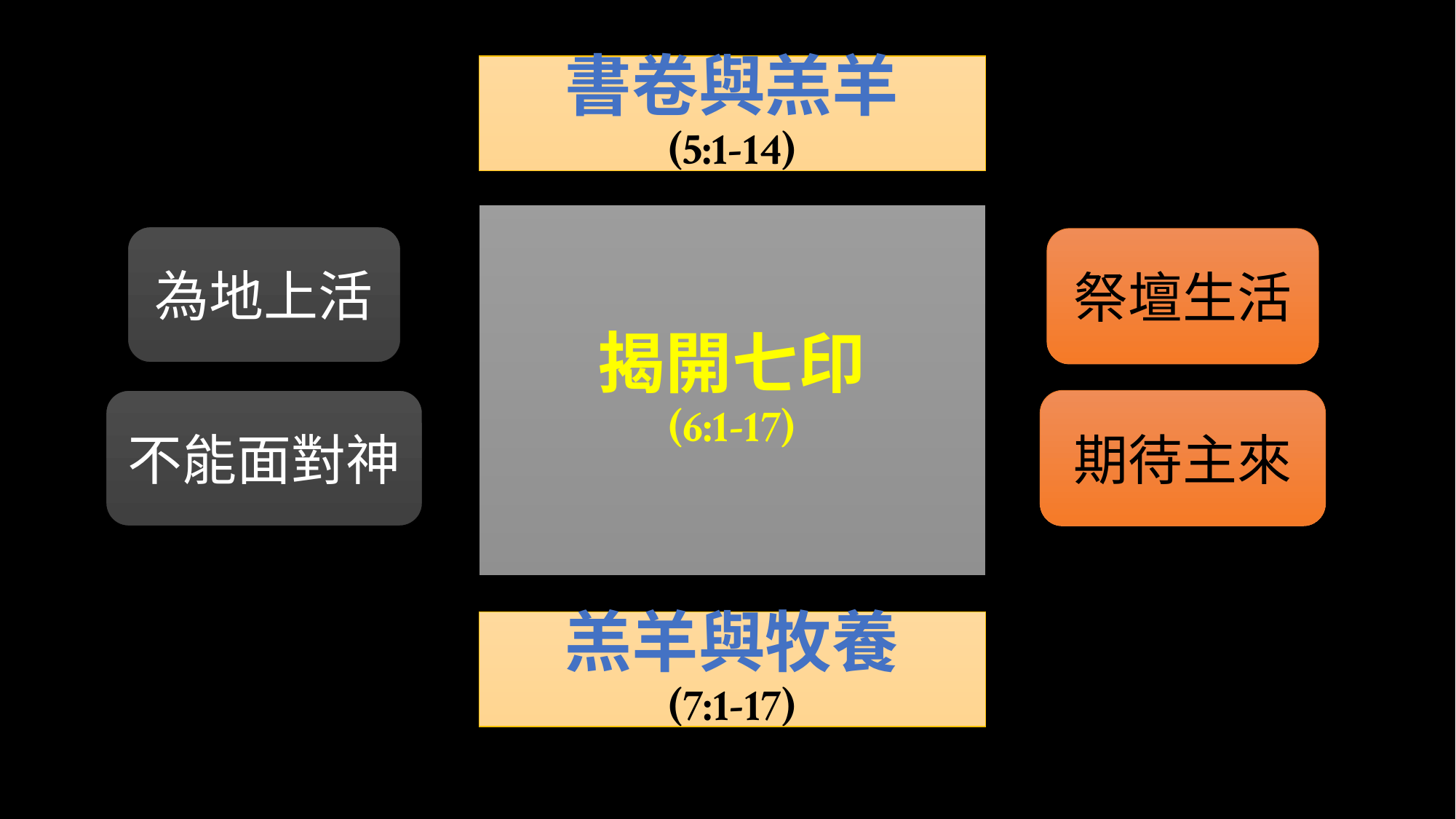

書卷與羔羊
(5:1-14)
揭開七印
(6:1-17)
為地上活
祭壇生活
不能面對神
期待主來
羔羊與牧養
(7:1-17)